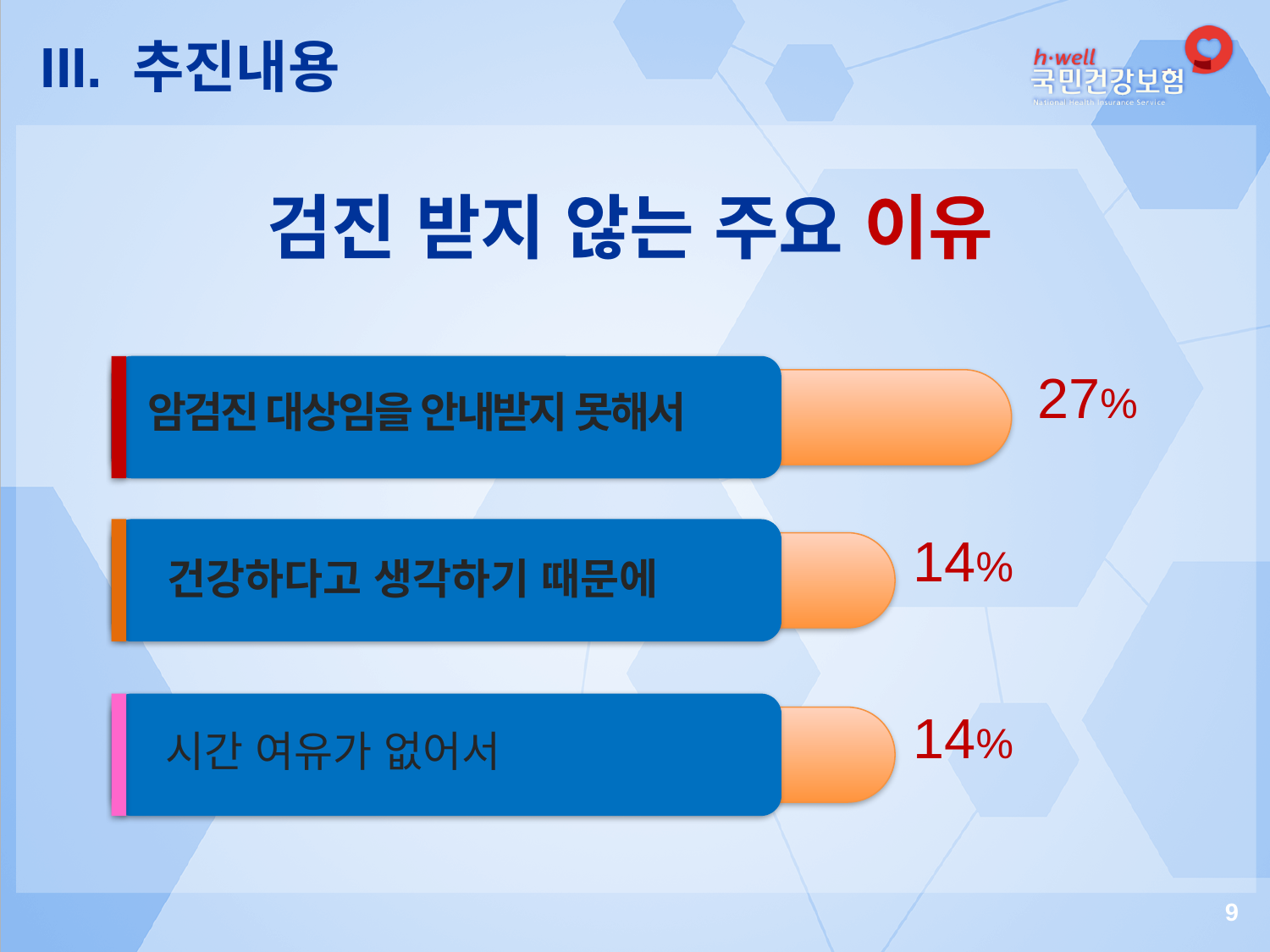

III. 추진내용
검진 받지 않는 주요 이유

27%

암검진 대상임을 안내받지 못해서

14%

건강하다고 생각하기 때문에

14%

시간 여유가 없어서
9